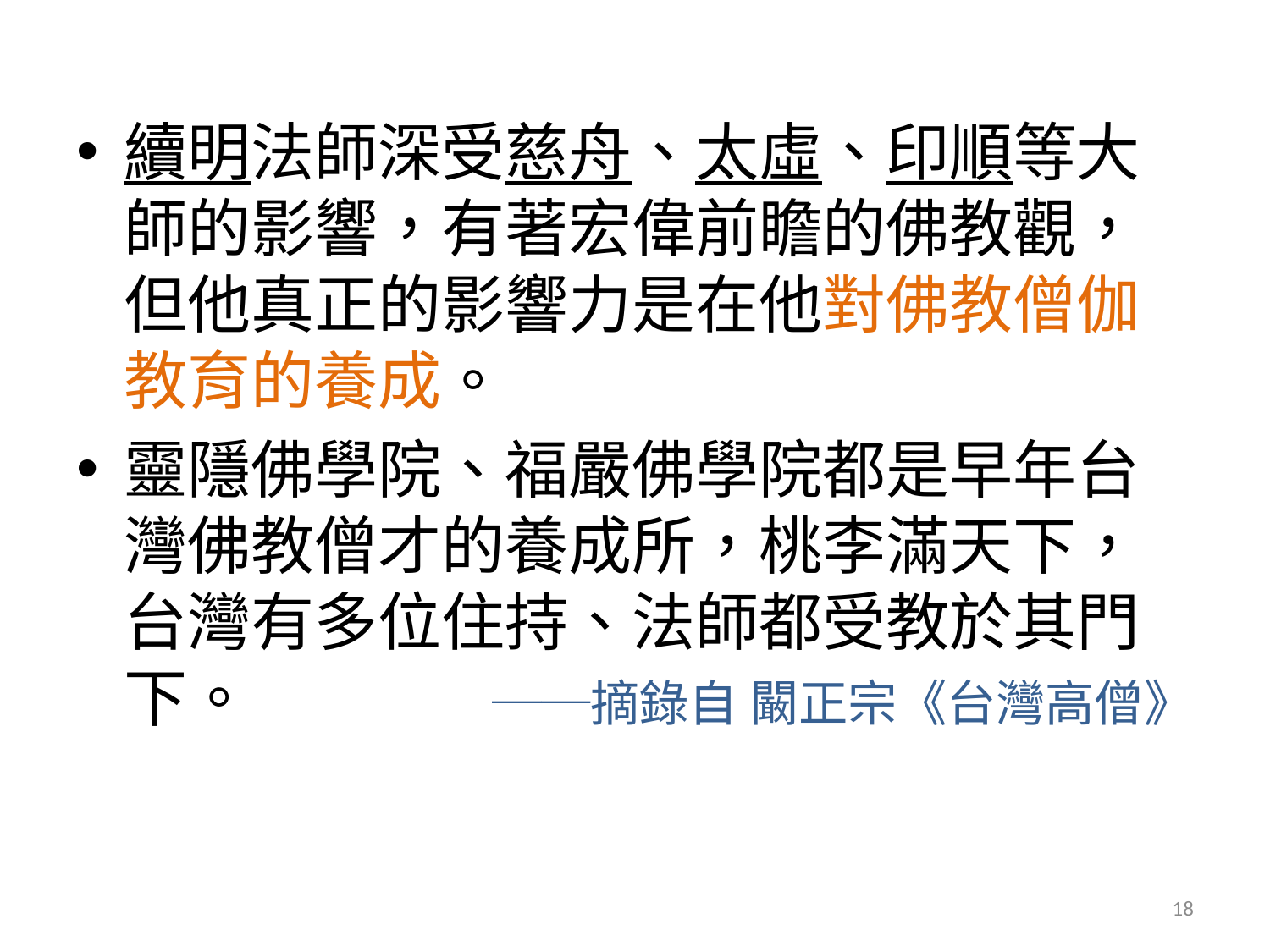

續明法師深受慈舟、太虛、印順等大師的影響，有著宏偉前瞻的佛教觀，但他真正的影響力是在他對佛教僧伽教育的養成。
靈隱佛學院、福嚴佛學院都是早年台灣佛教僧才的養成所，桃李滿天下，台灣有多位住持、法師都受教於其門下。                 ──摘錄自 闞正宗《台灣高僧》

18